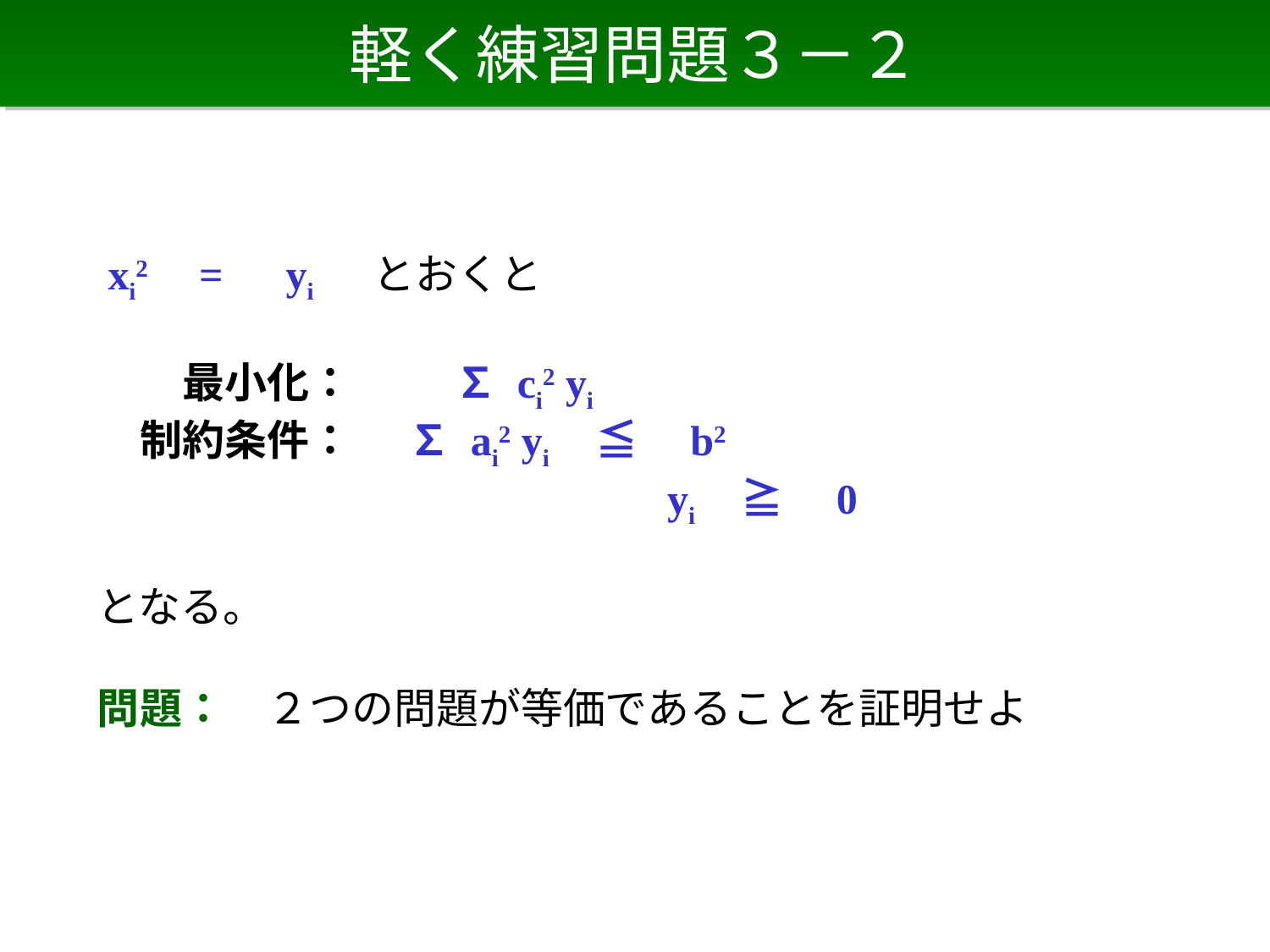

# 軽く練習問題３－２

 xi2 　=　yi　　とおくと

　　最小化： 　　 ∑ ci2 yi
　制約条件：      ∑ ai2 yi 　 ≦　b2
　　　　　　　　　　　　　 yi 　 ≧　0

となる。

問題：　２つの問題が等価であることを証明せよ